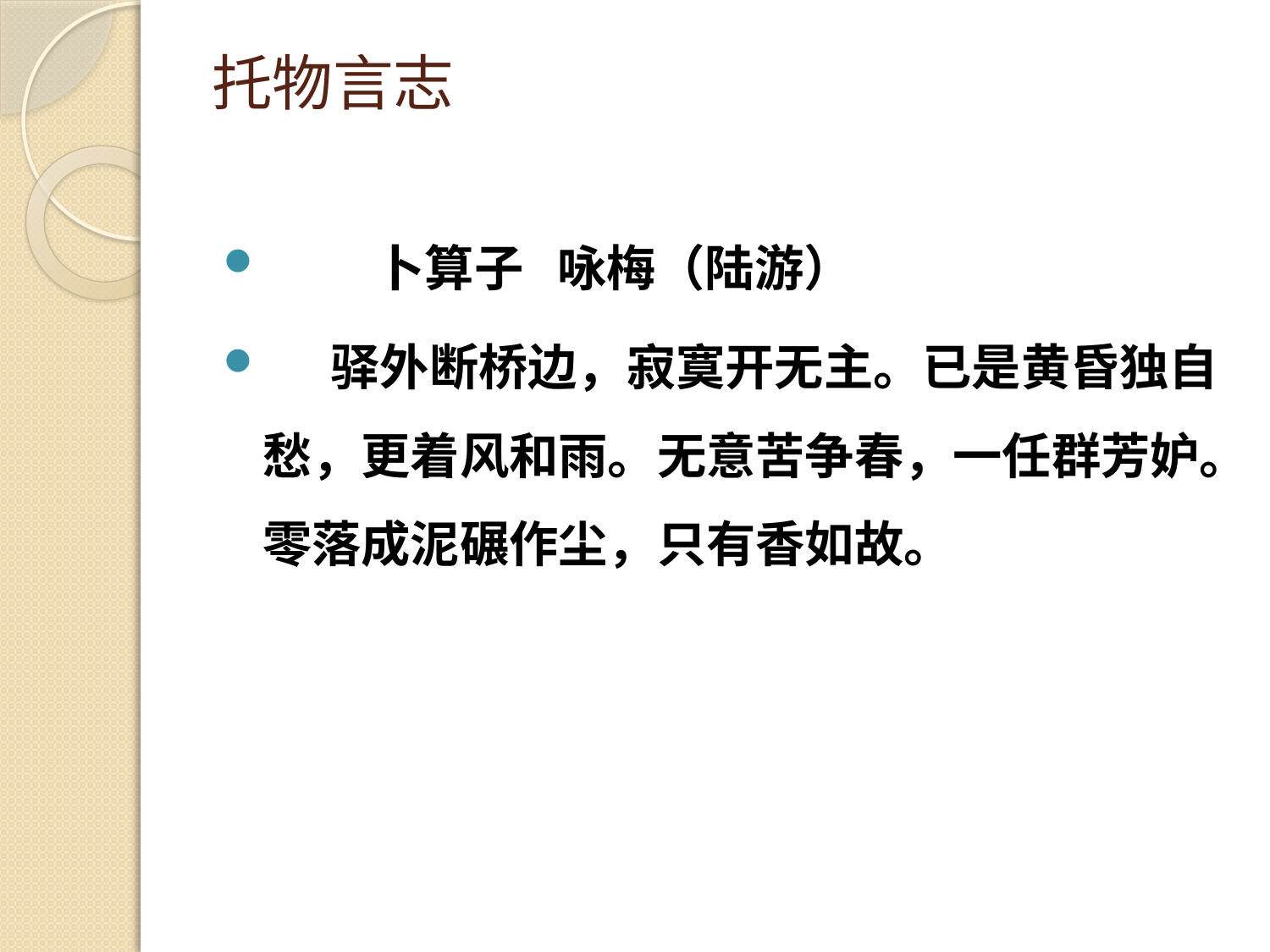

# 托物言志
         卜算子   咏梅（陆游）
     驿外断桥边，寂寞开无主。已是黄昏独自愁，更着风和雨。无意苦争春，一任群芳妒。零落成泥碾作尘，只有香如故。